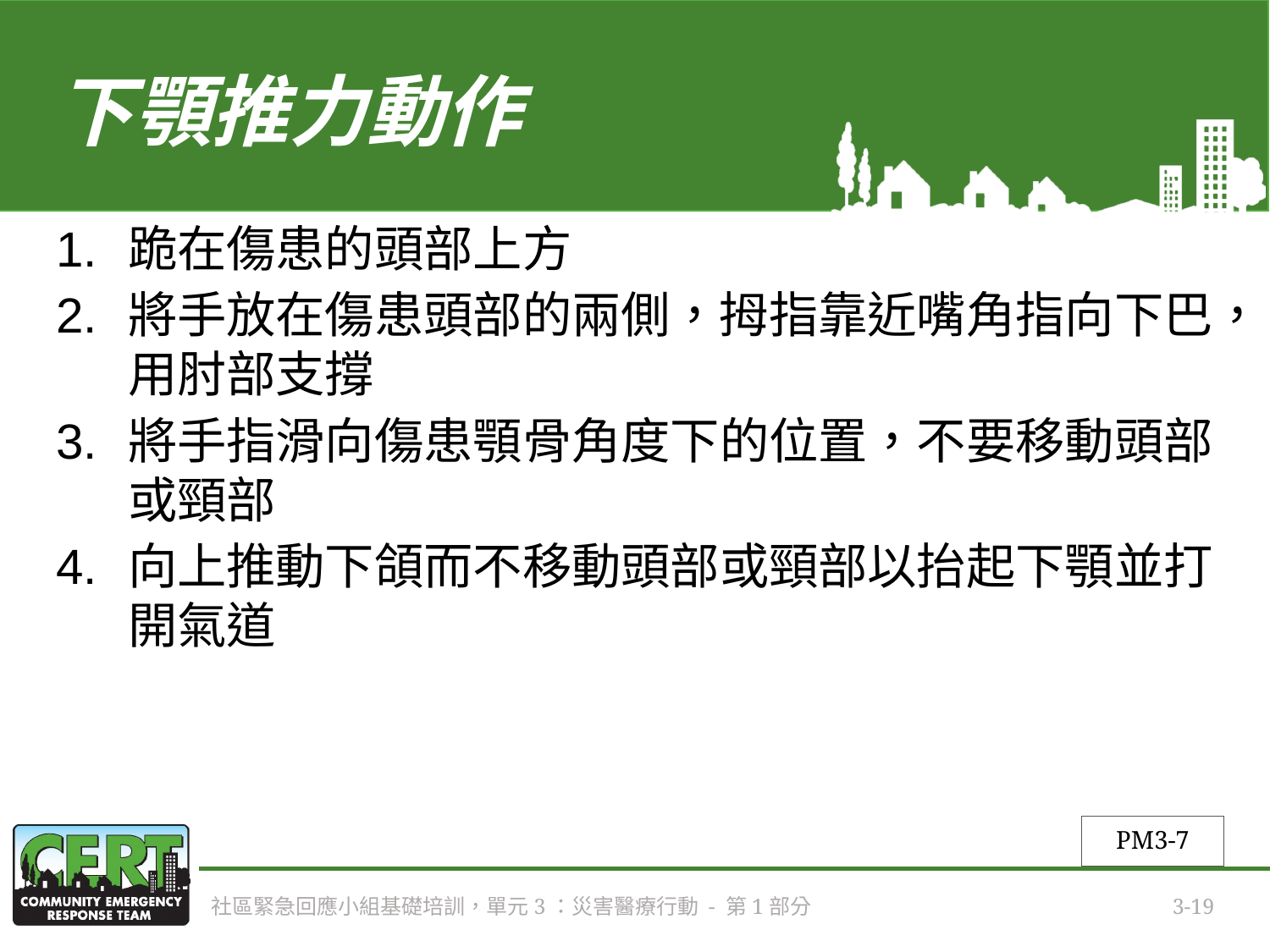

# 下顎推力動作
跪在傷患的頭部上方
將手放在傷患頭部的兩側，拇指靠近嘴角指向下巴，用肘部支撐
將手指滑向傷患顎骨角度下的位置，不要移動頭部或頸部
向上推動下頜而不移動頭部或頸部以抬起下顎並打開氣道

PM3-7
社區緊急回應小組基礎培訓，單元3：災害醫療行動 - 第1部分
3-19